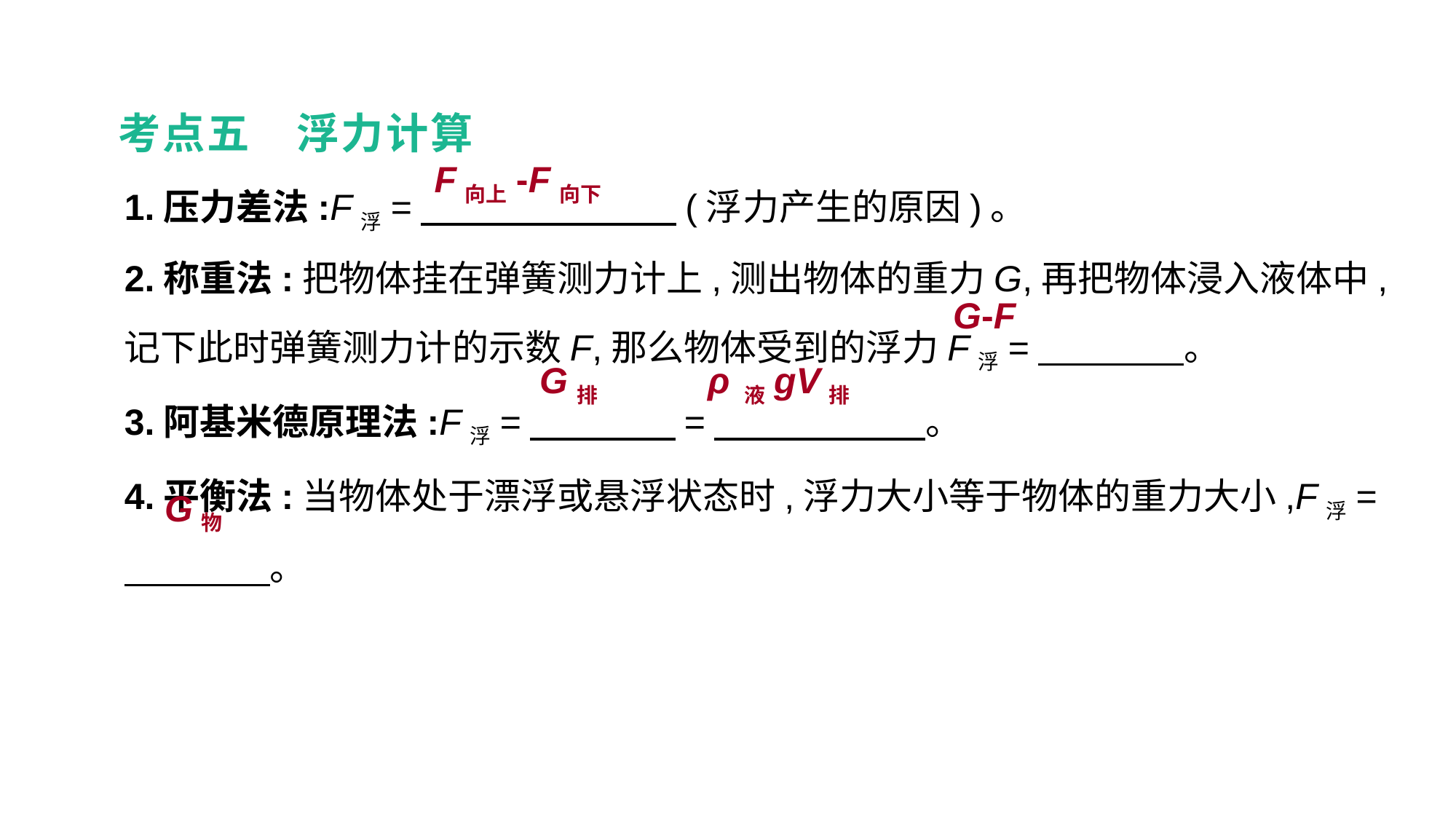

考点五　浮力计算
1.压力差法:F浮=　　         　　　(浮力产生的原因)。
2.称重法:把物体挂在弹簧测力计上,测出物体的重力G,再把物体浸入液体中,记下此时弹簧测力计的示数F,那么物体受到的浮力F浮=　　　　。
3.阿基米德原理法:F浮=　　　　=　　        　　。
4.平衡法:当物体处于漂浮或悬浮状态时,浮力大小等于物体的重力大小,F浮=
　　　　。
F向上-F向下
G-F
G排
ρ 液gV排
G物